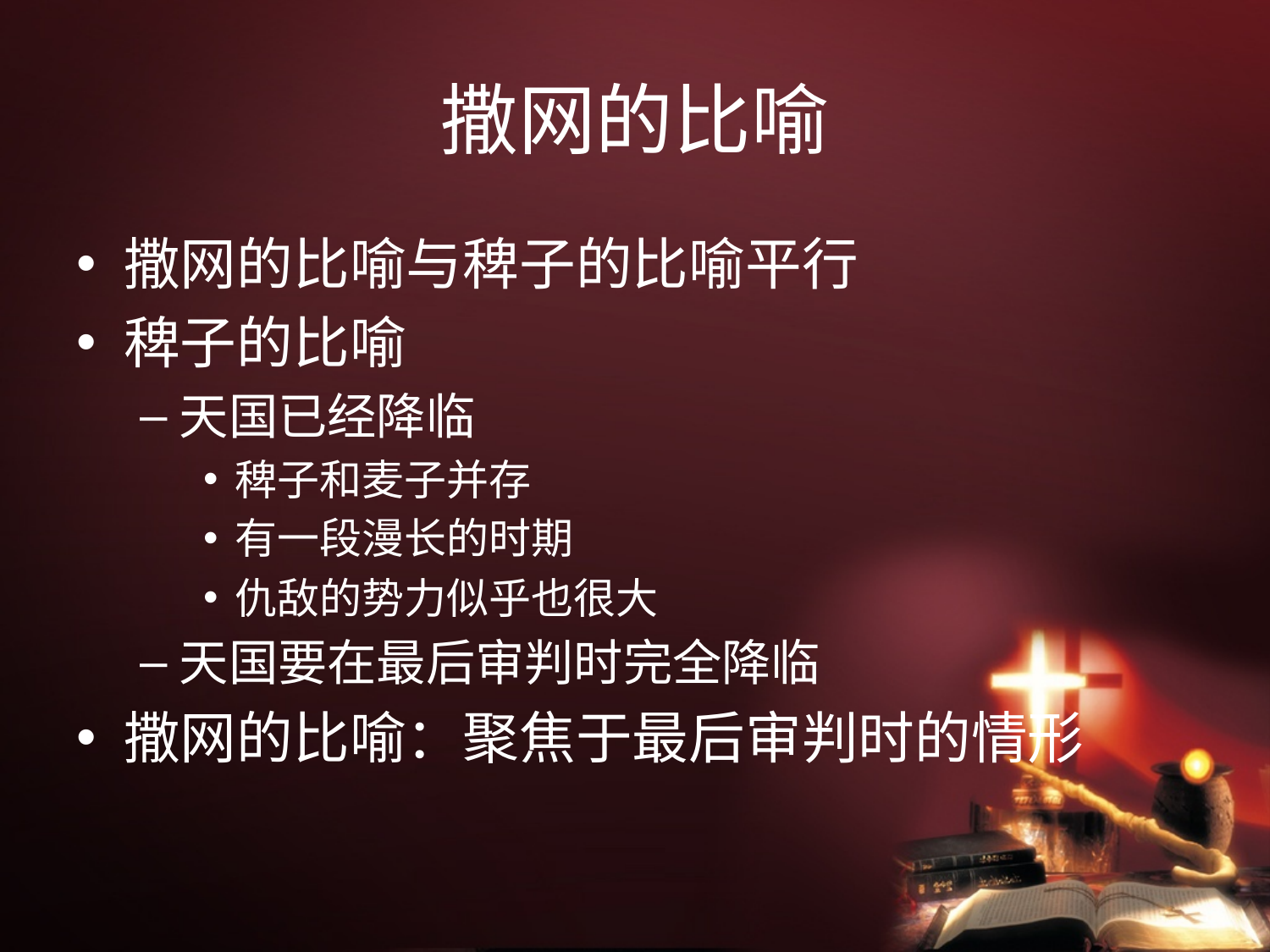

# 撒网的比喻
撒网的比喻与稗子的比喻平行
稗子的比喻
天国已经降临
稗子和麦子并存
有一段漫长的时期
仇敌的势力似乎也很大
天国要在最后审判时完全降临
撒网的比喻：聚焦于最后审判时的情形